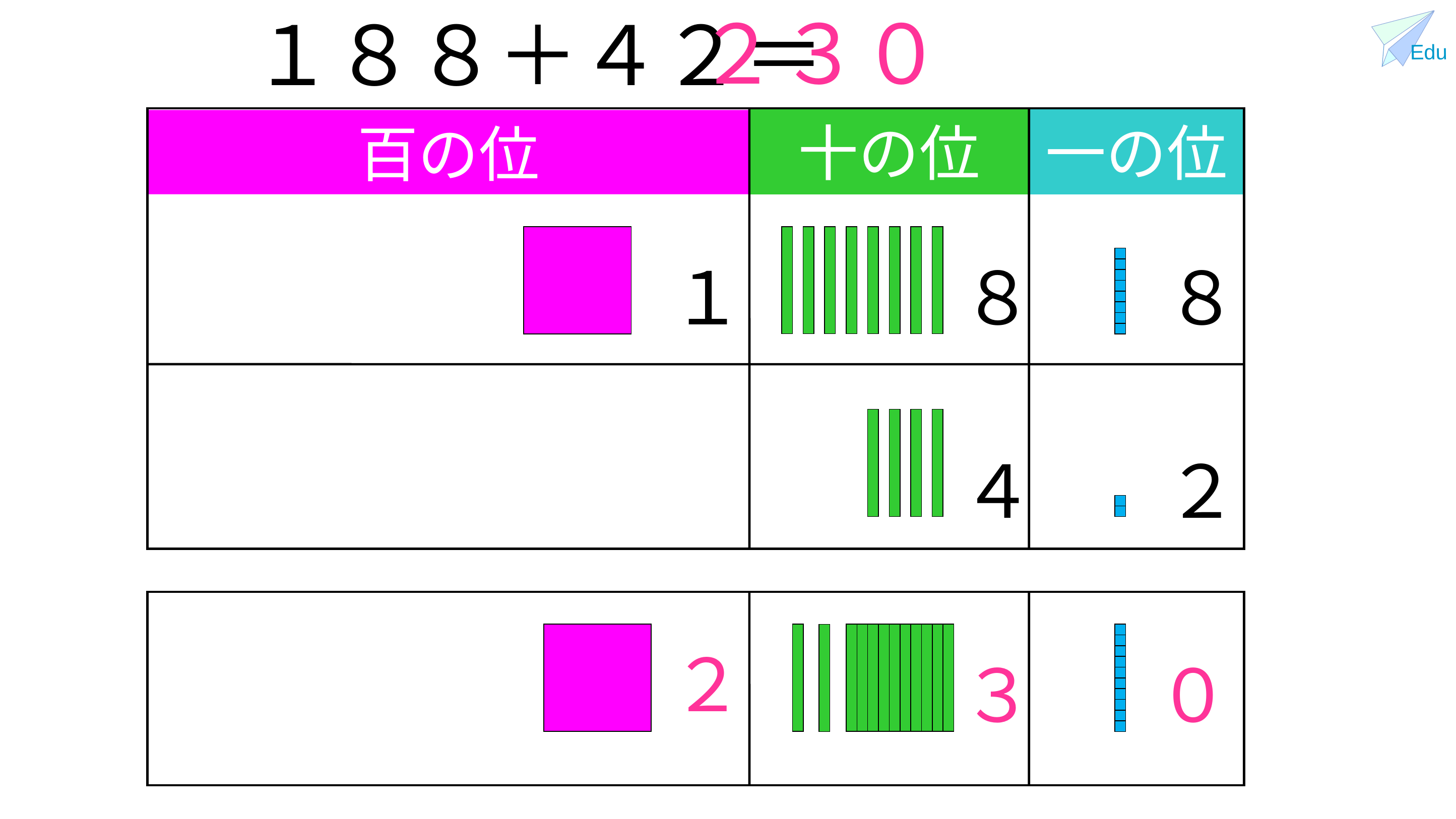

１８８＋４２＝

２３０

十の位
一の位
百の位

１
８

８

４
２

２
３
０